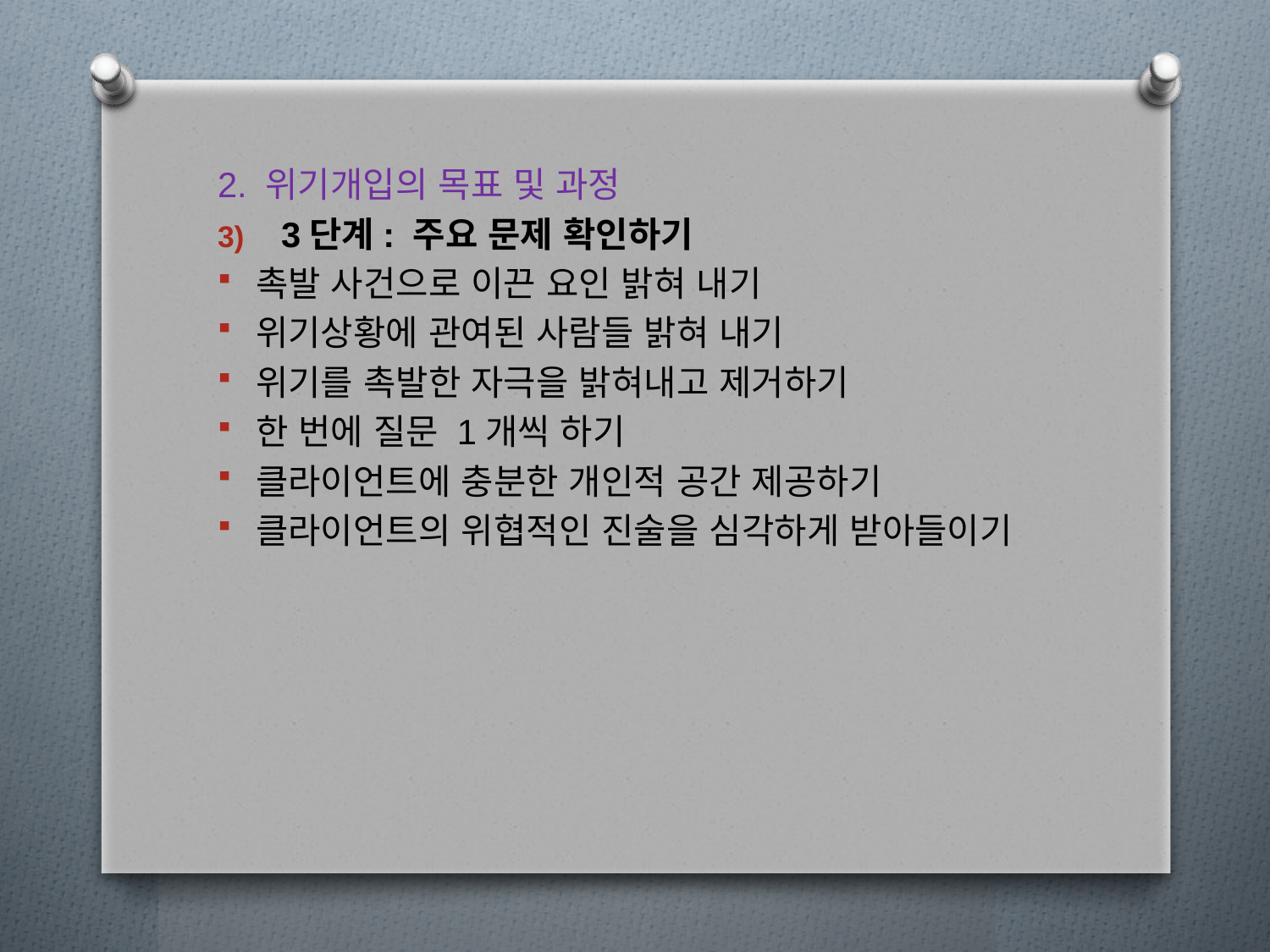

2. 위기개입의 목표 및 과정
3단계: 주요 문제 확인하기
촉발 사건으로 이끈 요인 밝혀 내기
위기상황에 관여된 사람들 밝혀 내기
위기를 촉발한 자극을 밝혀내고 제거하기
한 번에 질문 1개씩 하기
클라이언트에 충분한 개인적 공간 제공하기
클라이언트의 위협적인 진술을 심각하게 받아들이기